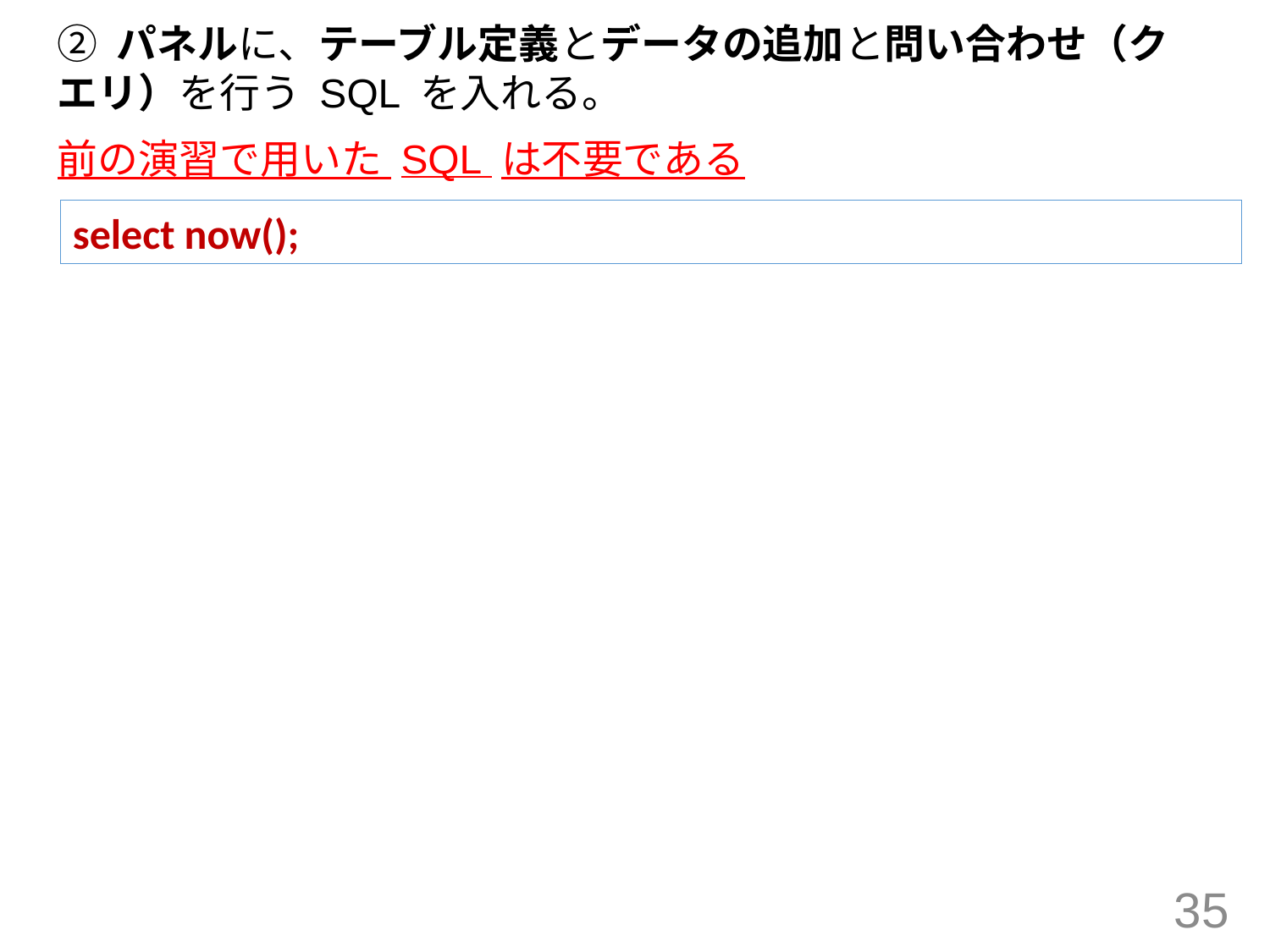

② パネルに、テーブル定義とデータの追加と問い合わせ（クエリ）を行う SQL を入れる。
前の演習で用いた SQL は不要である

select now();
35